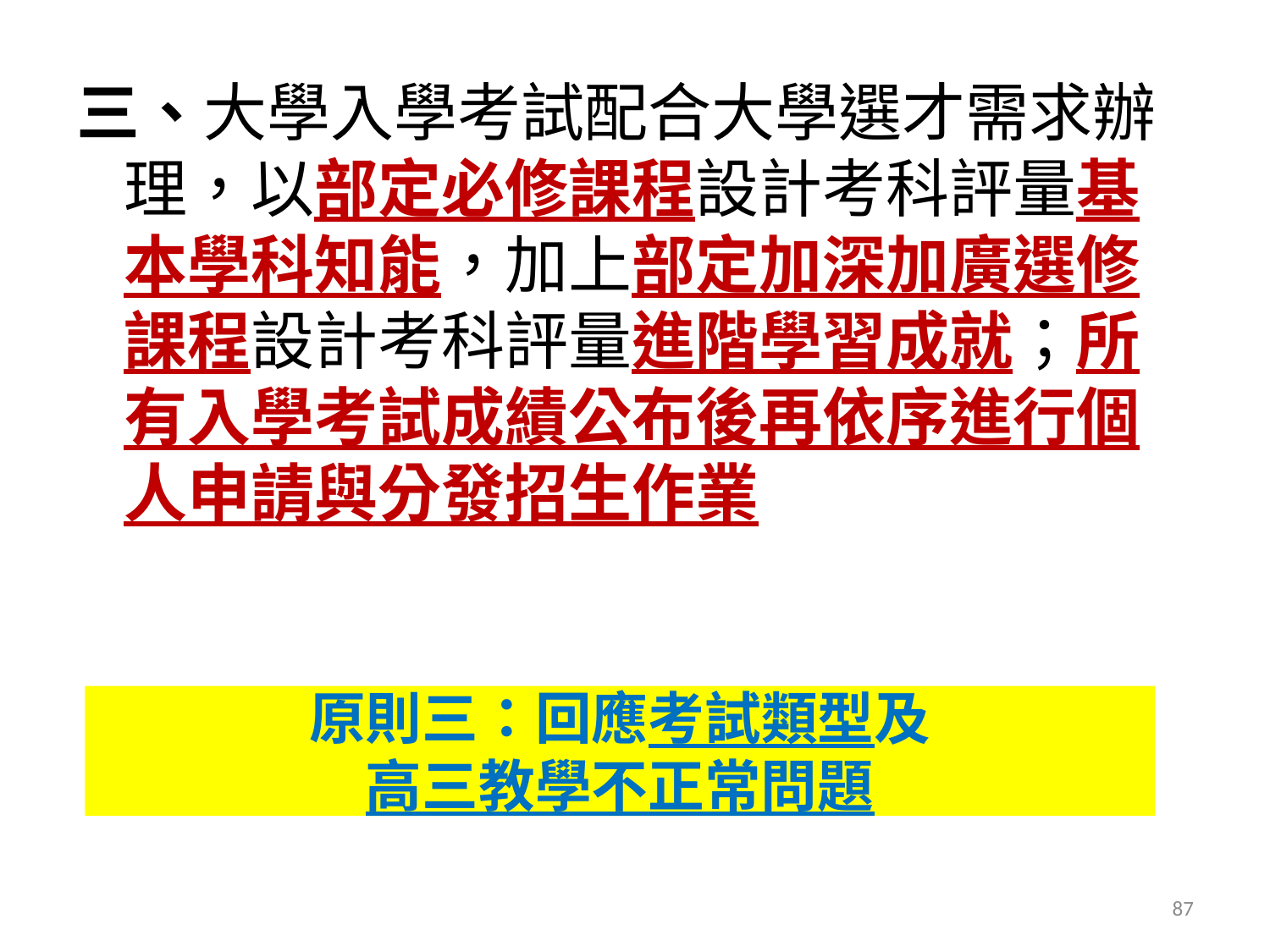

三、大學入學考試配合大學選才需求辦理，以部定必修課程設計考科評量基本學科知能，加上部定加深加廣選修課程設計考科評量進階學習成就；所有入學考試成績公布後再依序進行個人申請與分發招生作業

# 原則三：回應考試類型及 高三教學不正常問題
87